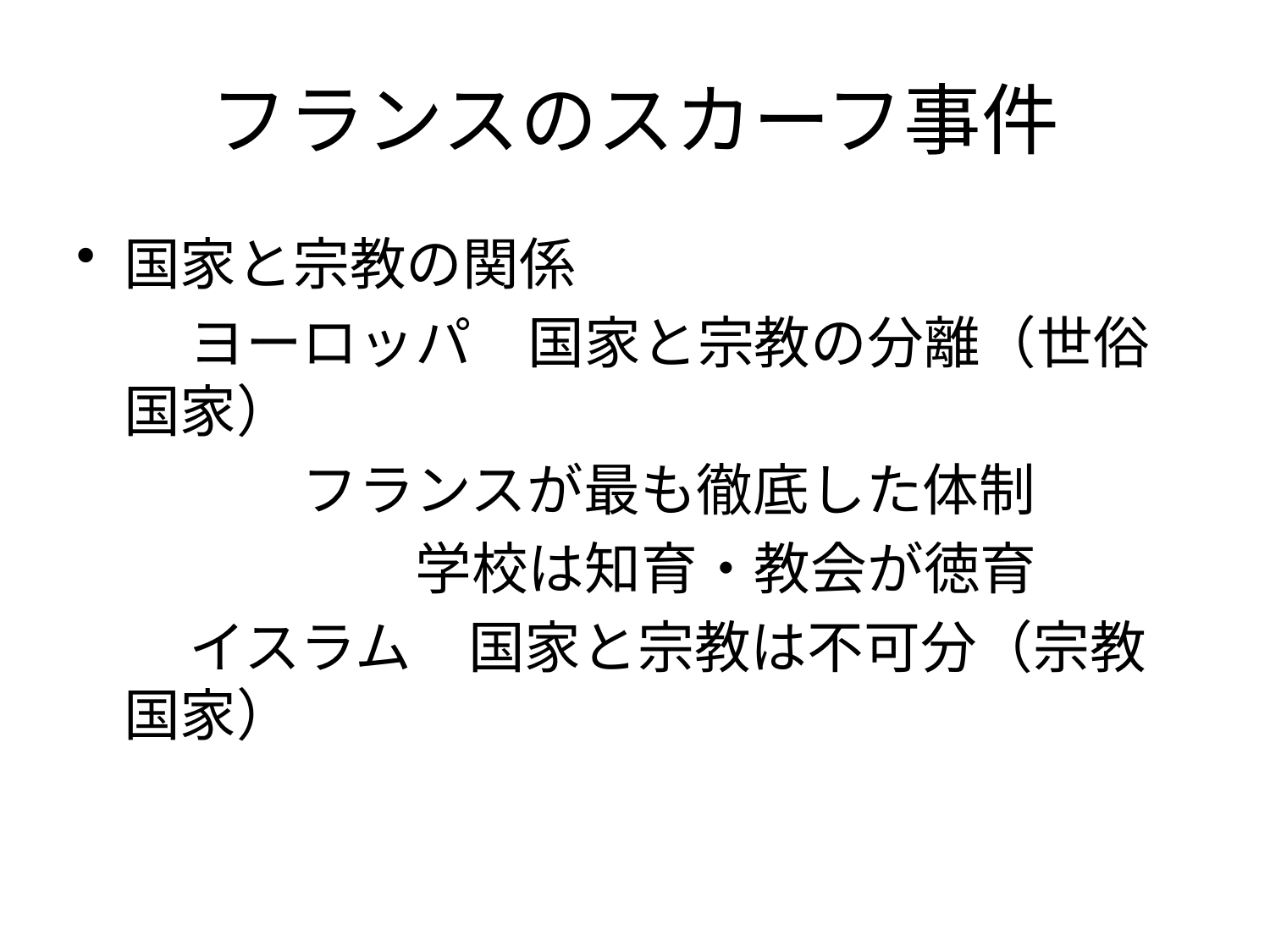

# フランスのスカーフ事件
国家と宗教の関係
　　ヨーロッパ　国家と宗教の分離（世俗国家）
　　　　フランスが最も徹底した体制
　　　　　　学校は知育・教会が徳育
　　イスラム　国家と宗教は不可分（宗教国家）